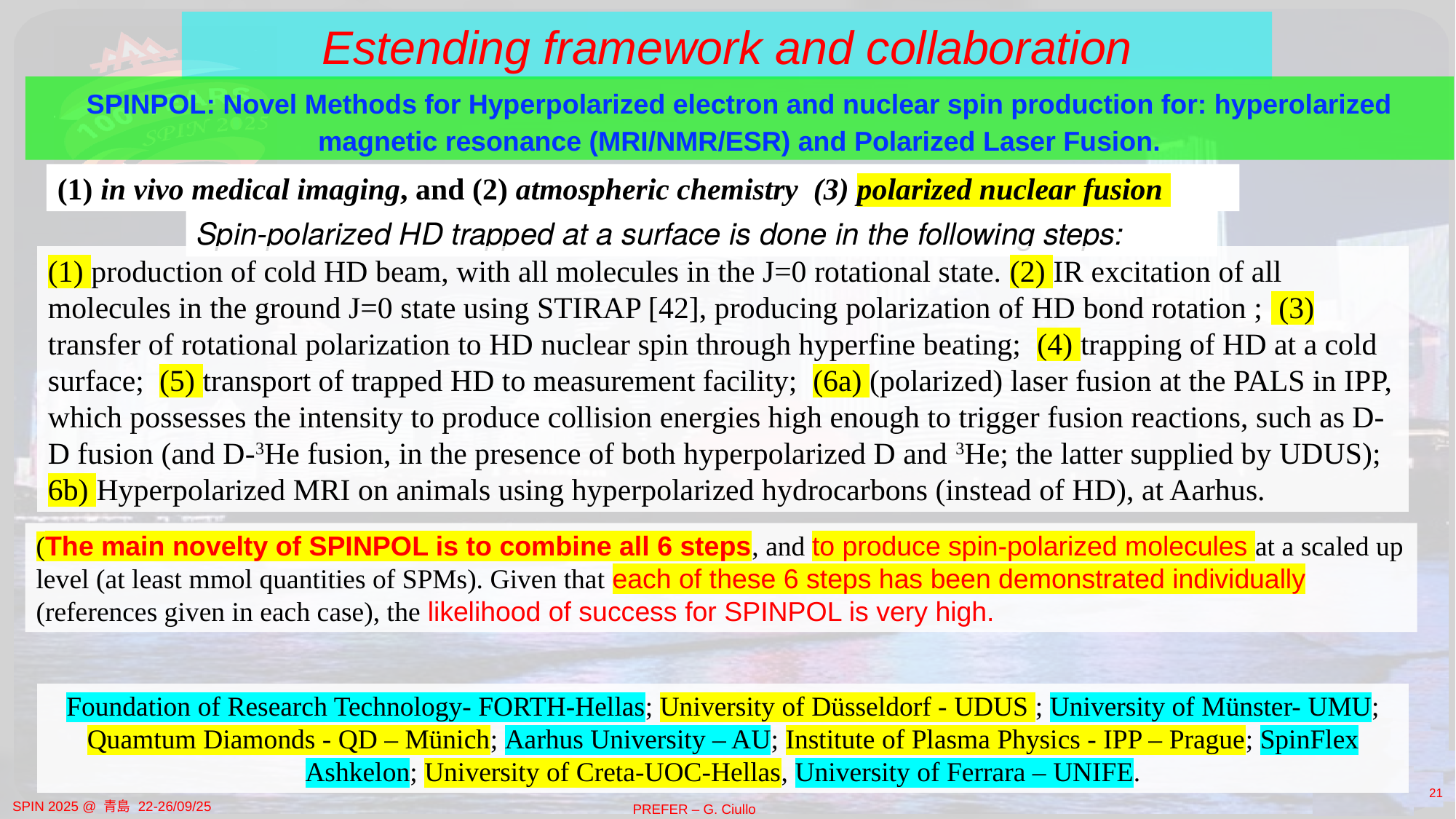

# Estending framework and collaboration
SPINPOL: Novel Methods for Hyperpolarized electron and nuclear spin production for: hyperolarized magnetic resonance (MRI/NMR/ESR) and Polarized Laser Fusion.
(1) in vivo medical imaging, and (2) atmospheric chemistry  (3) polarized nuclear fusion
Spin-polarized HD trapped at a surface is done in the following steps:
(1) production of cold HD beam, with all molecules in the J=0 rotational state. (2) IR excitation of all molecules in the ground J=0 state using STIRAP [42], producing polarization of HD bond rotation ;  (3) transfer of rotational polarization to HD nuclear spin through hyperfine beating;  (4) trapping of HD at a cold surface;  (5) transport of trapped HD to measurement facility;  (6a) (polarized) laser fusion at the PALS in IPP, which possesses the intensity to produce collision energies high enough to trigger fusion reactions, such as D-D fusion (and D-3He fusion, in the presence of both hyperpolarized D and 3He; the latter supplied by UDUS);
6b) Hyperpolarized MRI on animals using hyperpolarized hydrocarbons (instead of HD), at Aarhus.
(The main novelty of SPINPOL is to combine all 6 steps, and to produce spin-polarized molecules at a scaled up level (at least mmol quantities of SPMs). Given that each of these 6 steps has been demonstrated individually (references given in each case), the likelihood of success for SPINPOL is very high.
Foundation of Research Technology- FORTH-Hellas; University of Düsseldorf - UDUS ; University of Münster- UMU; Quamtum Diamonds - QD – Münich; Aarhus University – AU; Institute of Plasma Physics - IPP – Prague; SpinFlex Ashkelon; University of Creta-UOC-Hellas, University of Ferrara – UNIFE.
21

SPIN 2025 @ 青島 22-26/09/25